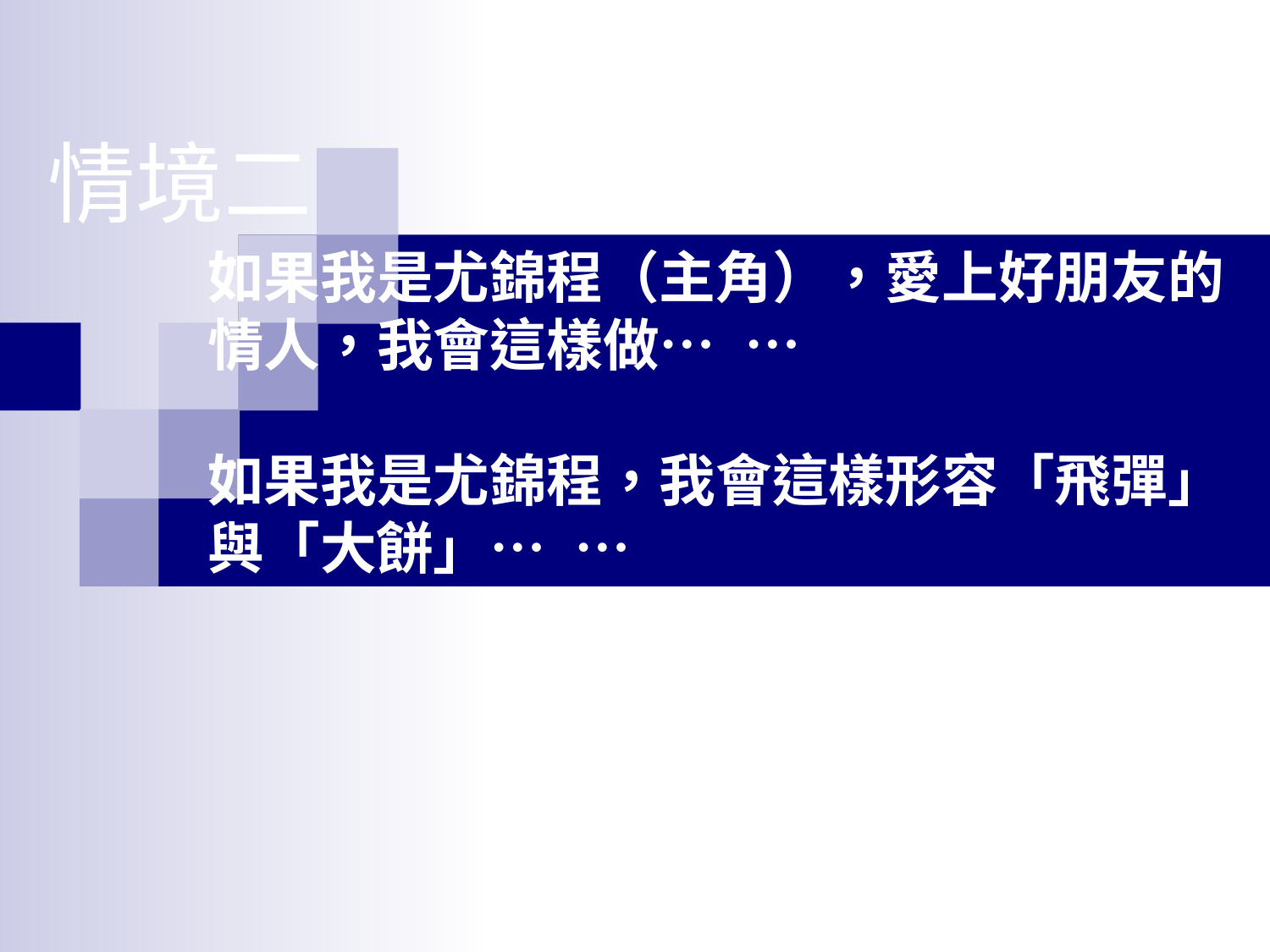

# 情境二
如果我是尤錦程（主角），愛上好朋友的情人，我會這樣做… …
如果我是尤錦程，我會這樣形容「飛彈」與「大餅」… …